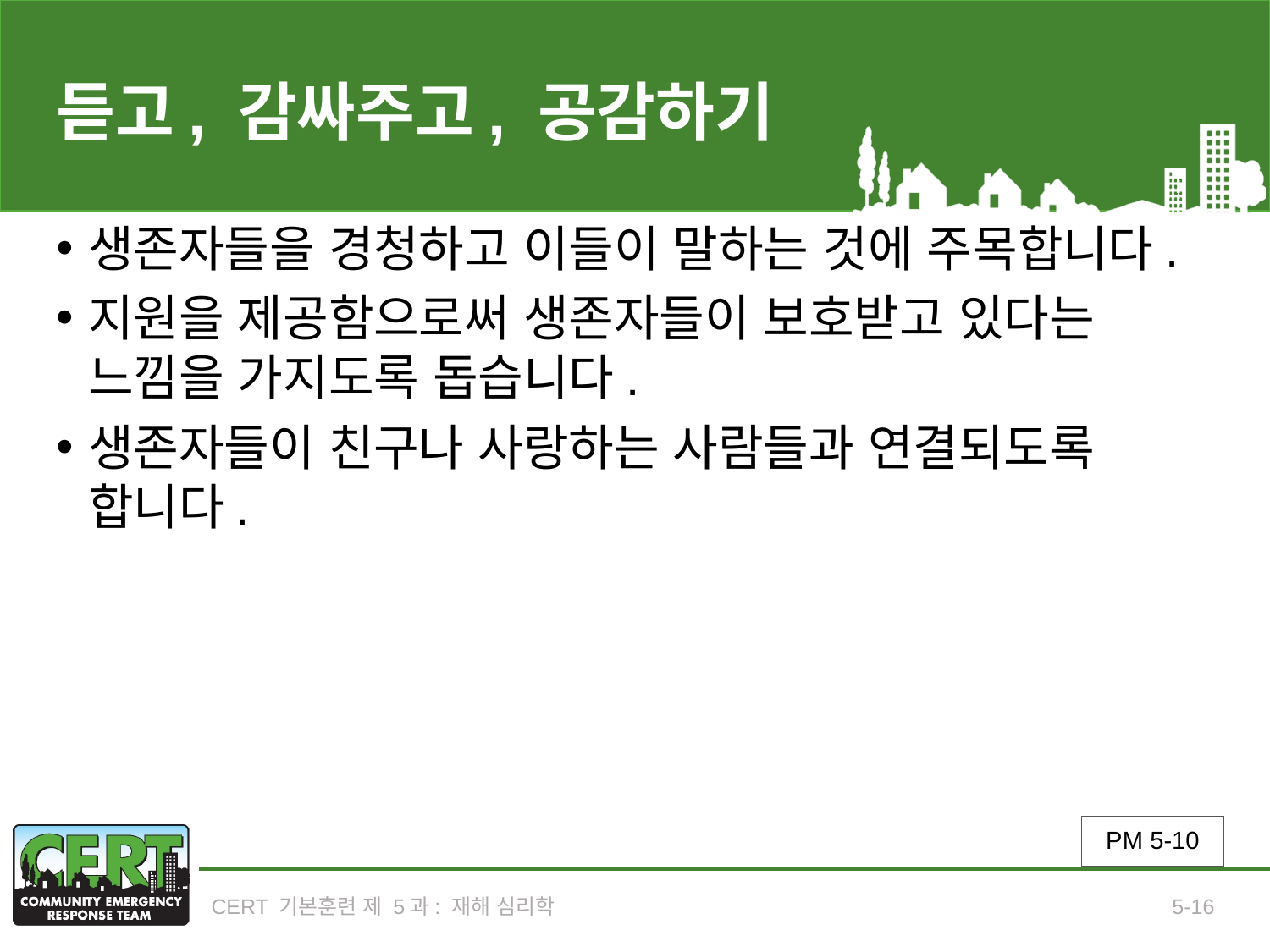

# 듣고, 감싸주고, 공감하기
생존자들을 경청하고 이들이 말하는 것에 주목합니다.
지원을 제공함으로써 생존자들이 보호받고 있다는 느낌을 가지도록 돕습니다.
생존자들이 친구나 사랑하는 사람들과 연결되도록 합니다.
PM 5-10
CERT 기본훈련 제 5과: 재해 심리학
5-16